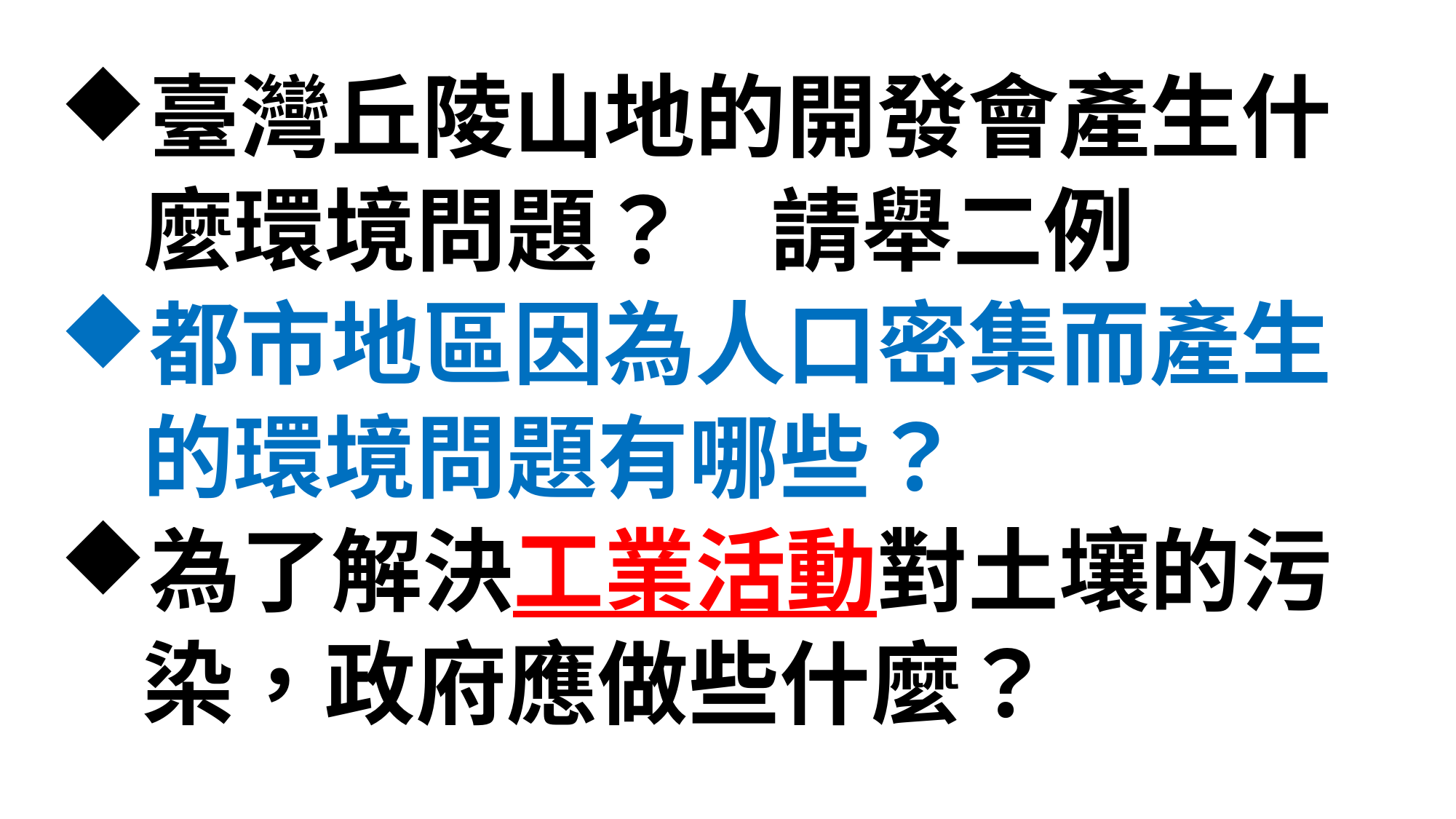

臺灣丘陵山地的開發會產生什
   麼環境問題？    請舉二例
都市地區因為人口密集而產生
   的環境問題有哪些？
為了解決工業活動對土壤的污
   染，政府應做些什麼？